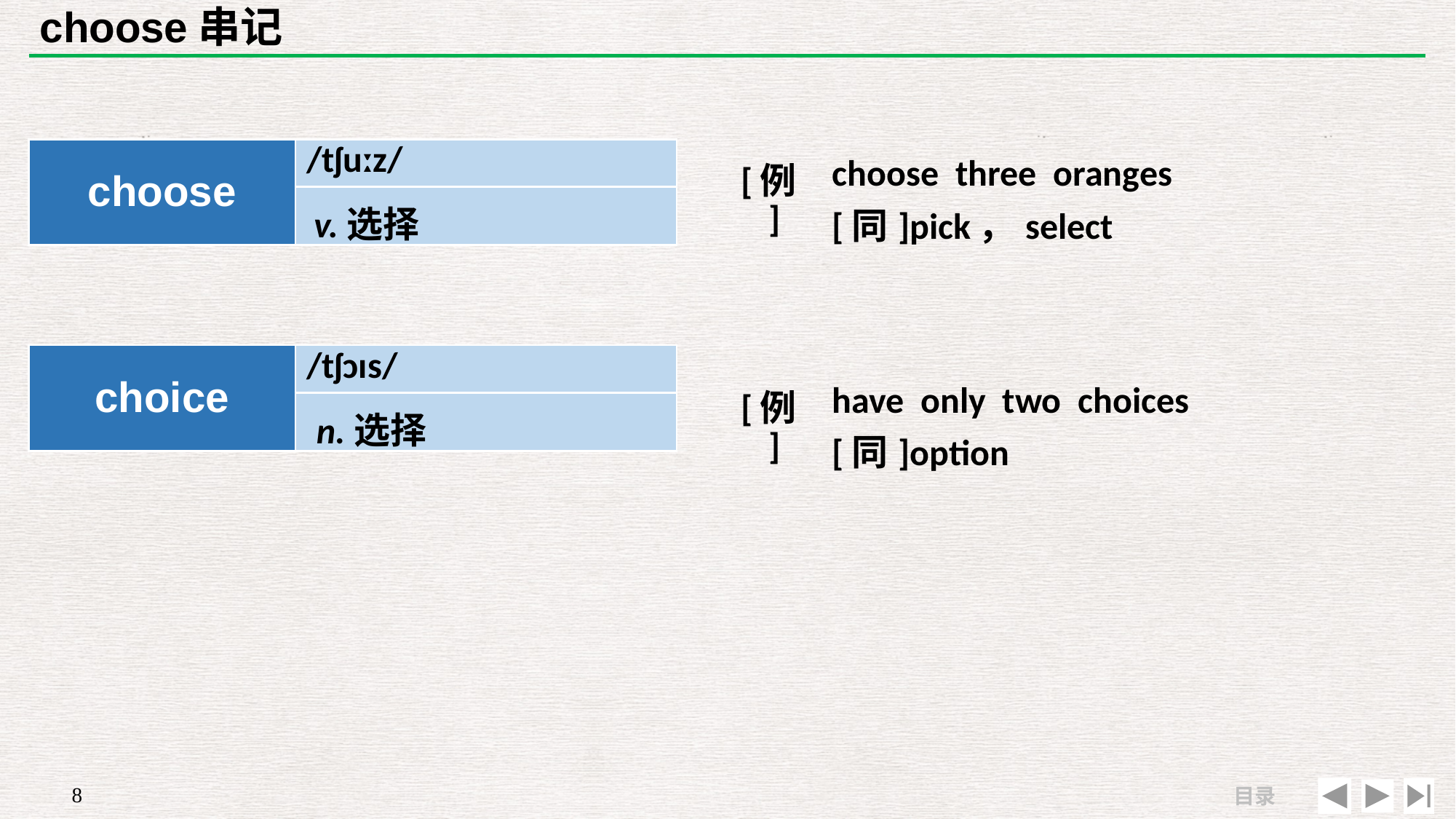

# choose串记

|  |  |
| --- | --- |
| [例] | choose three oranges　 [同]pick，select |
| choose | /tʃuːz/ |
| --- | --- |
|  |  |
v.选择
|  |  |
| --- | --- |
| [例] | have only two choices　[同]option |
| choice | /tʃɔɪs/ |
| --- | --- |
|  |  |
n.选择